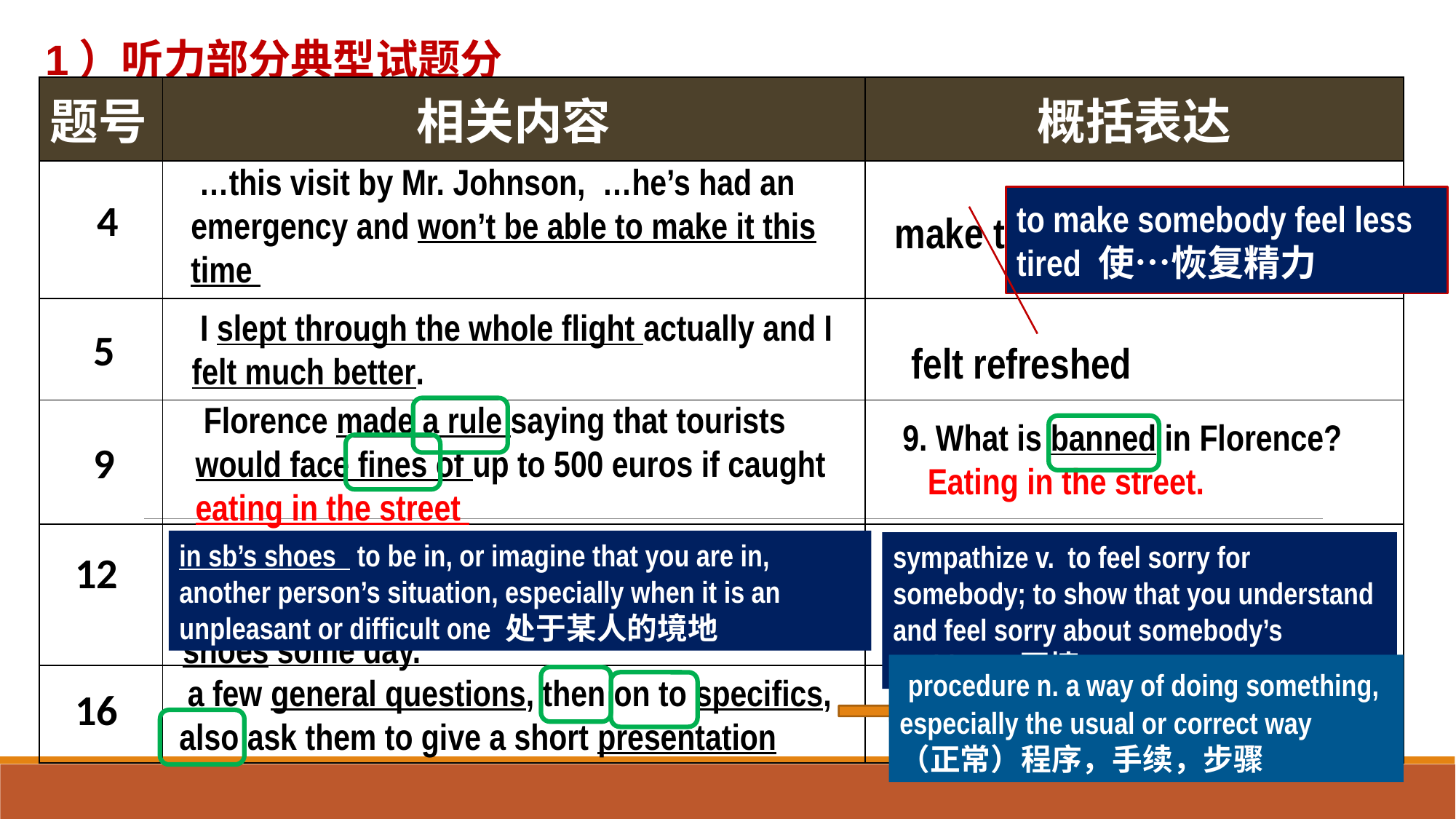

1）听力部分典型试题分析
| 题号 | 相关内容 | 概括表达 |
| --- | --- | --- |
|  |  |  |
|  |  |  |
|  |  |  |
|  |  |  |
|  |  |  |
 …this visit by Mr. Johnson,  …he’s had an emergency and won’t be able to make it this time
to make somebody feel less tired 使…恢复精力
4
 make the call to cancel a visit
 I slept through the whole flight actually and I felt much better.
5
felt refreshed
 Florence made a rule saying that tourists would face fines of up to 500 euros if caught eating in the street

9. What is banned in Florence?
   Eating in the street.

9

in sb’s shoes   to be in, or imagine that you are in, another person’s situation, especially when it is an unpleasant or difficult one 处于某人的境地
sympathize v.  to feel sorry for somebody; to show that you understand and feel sorry about somebody’s problems 同情
Sympathize with the speaker
They said they would feel bad for the speaker, for they knew they would be in the speaker’s shoes some day.
12
 procedure n. a way of doing something, especially the usual or correct way
（正常）程序，手续，步骤
 a few general questions, then on to specifics, also ask them to give a short presentation
 Interview procedure

16